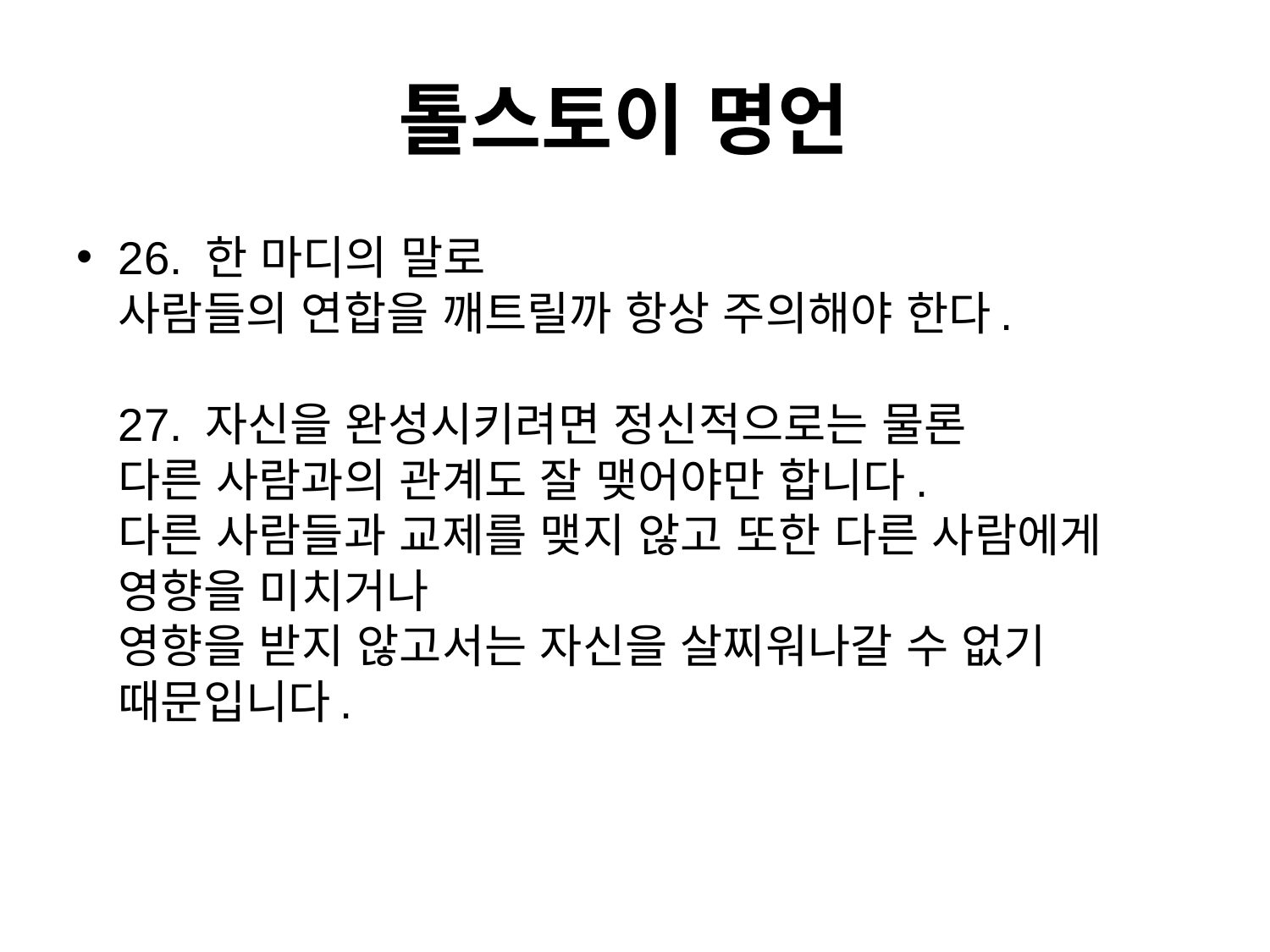

# 톨스토이 명언
26. 한 마디의 말로
사람들의 연합을 깨트릴까 항상 주의해야 한다.
27. 자신을 완성시키려면 정신적으로는 물론
다른 사람과의 관계도 잘 맺어야만 합니다.
다른 사람들과 교제를 맺지 않고 또한 다른 사람에게 영향을 미치거나
영향을 받지 않고서는 자신을 살찌워나갈 수 없기 때문입니다.